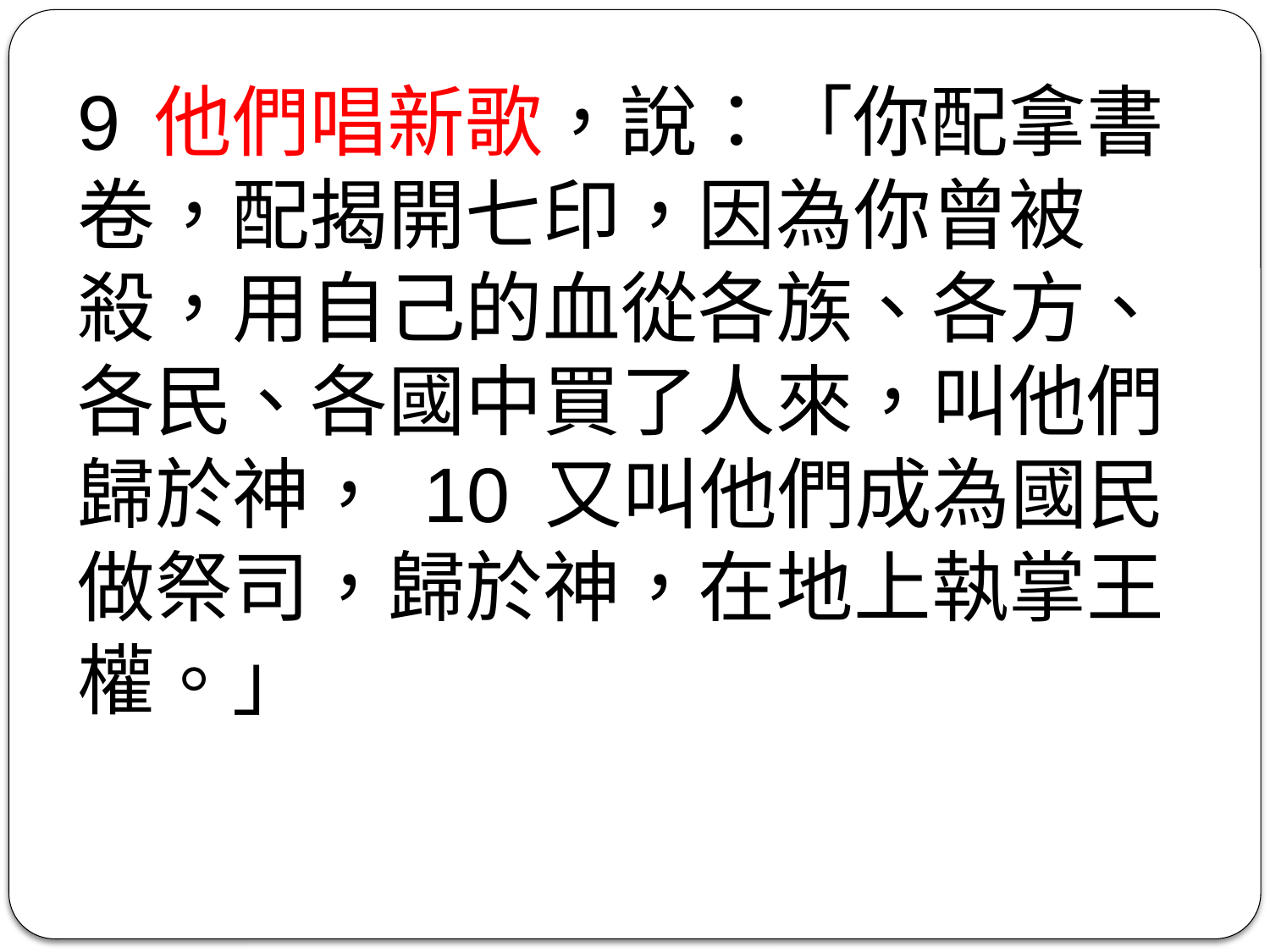

9 他們唱新歌，說：「你配拿書卷，配揭開七印，因為你曾被殺，用自己的血從各族、各方、各民、各國中買了人來，叫他們歸於神， 10 又叫他們成為國民做祭司，歸於神，在地上執掌王權。」